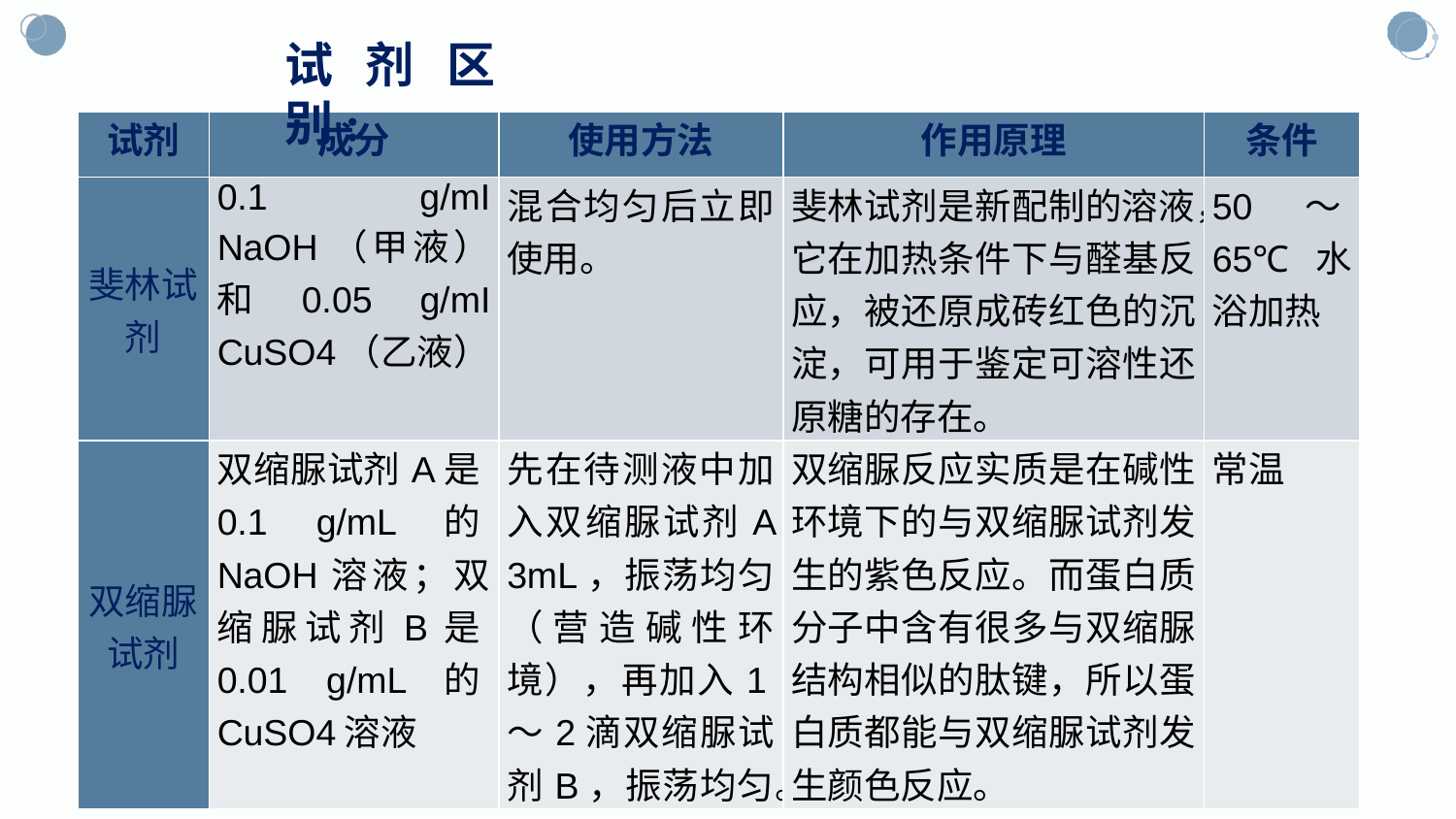

试剂区别:
| 试剂 | 成分 | 使用方法 | 作用原理 | 条件 |
| --- | --- | --- | --- | --- |
| 斐林试剂 | 0.1 g/mI NaOH（甲液）和0.05 g/mI CuSO4（乙液） | 混合均匀后立即使用。 | 斐林试剂是新配制的溶液，它在加热条件下与醛基反应，被还原成砖红色的沉淀，可用于鉴定可溶性还原糖的存在。 | 50～65℃水浴加热 |
| 双缩脲试剂 | 双缩脲试剂A是0.1 g/mL的NaOH溶液；双缩脲试剂B是0.01 g/mL的CuSO4溶液 | 先在待测液中加入双缩脲试剂A 3mL，振荡均匀（营造碱性环境），再加入1～2滴双缩脲试剂B，振荡均匀。 | 双缩脲反应实质是在碱性环境下的与双缩脲试剂发生的紫色反应。而蛋白质分子中含有很多与双缩脲结构相似的肽键，所以蛋白质都能与双缩脲试剂发生颜色反应。 | 常温 |